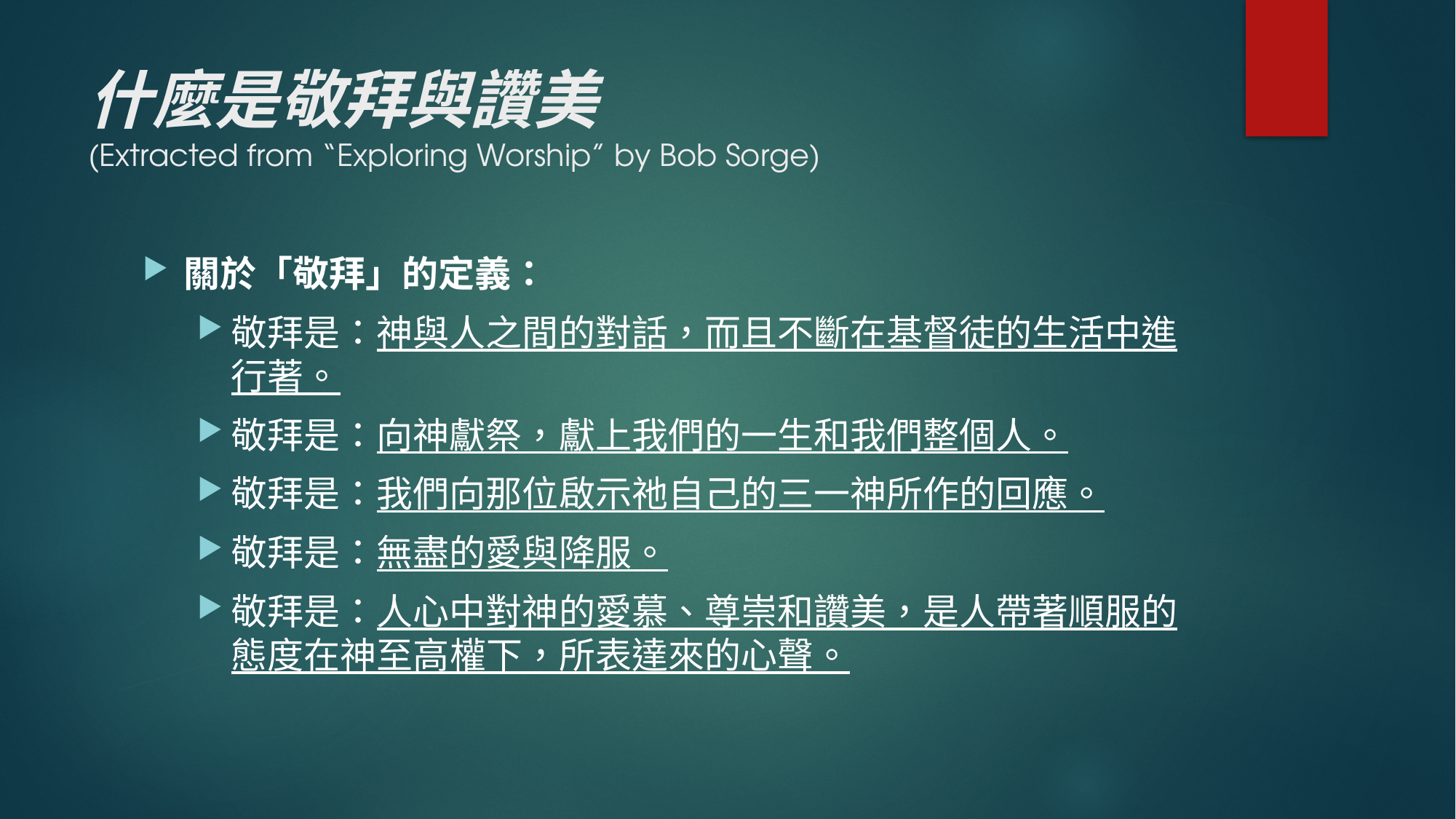

# 什麼是敬拜與讚美 (Extracted from “Exploring Worship” by Bob Sorge)
關於「敬拜」的定義：
敬拜是：神與人之間的對話，而且不斷在基督徒的生活中進行著。
敬拜是：向神獻祭，獻上我們的一生和我們整個人。
敬拜是：我們向那位啟示祂自己的三一神所作的回應。
敬拜是：無盡的愛與降服。
敬拜是：人心中對神的愛慕、尊崇和讚美，是人帶著順服的態度在神至高權下，所表達來的心聲。